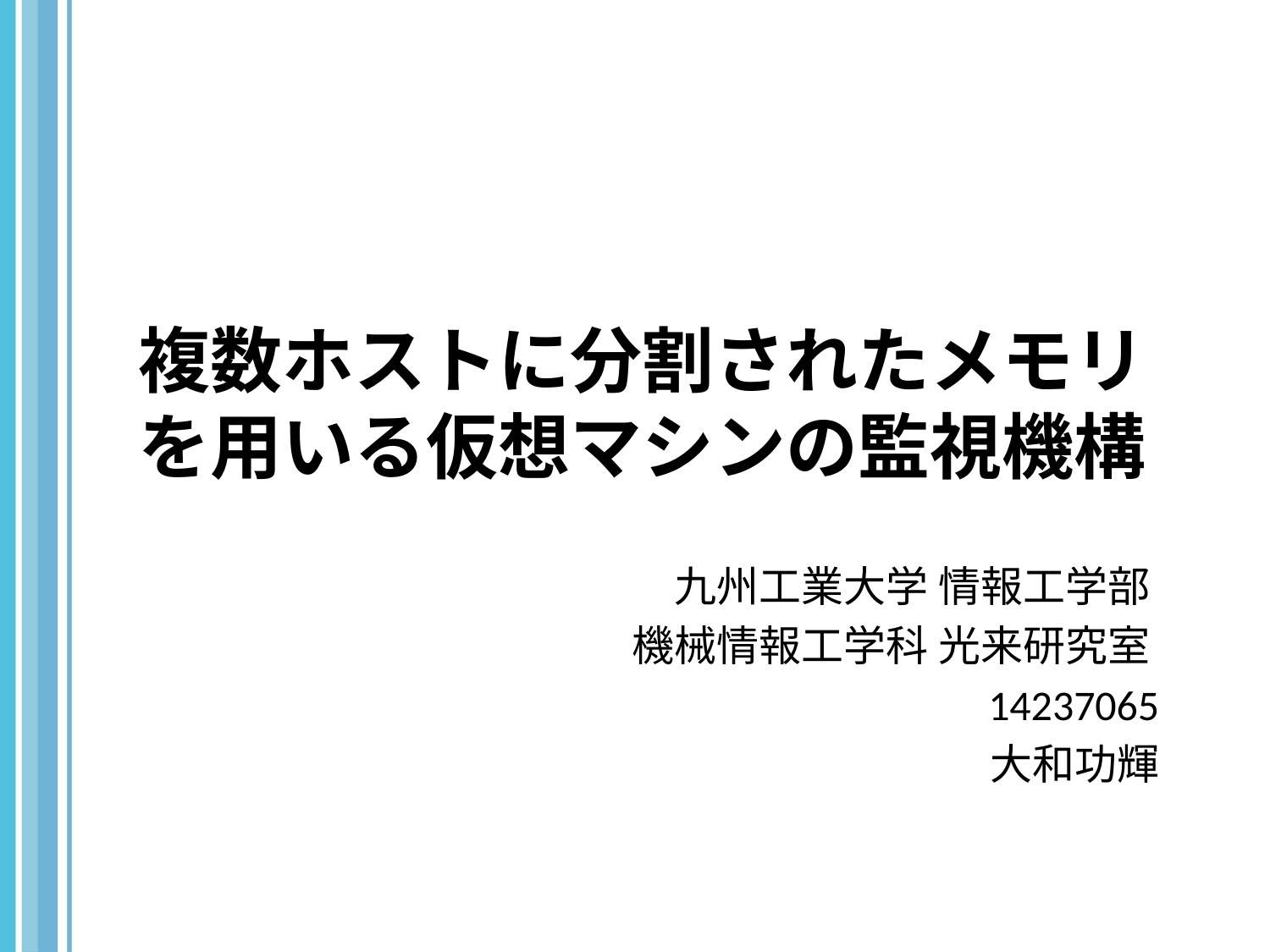

# 複数ホストに分割されたメモリを用いる仮想マシンの監視機構
九州工業大学 情報工学部
機械情報工学科 光来研究室
14237065
大和功輝